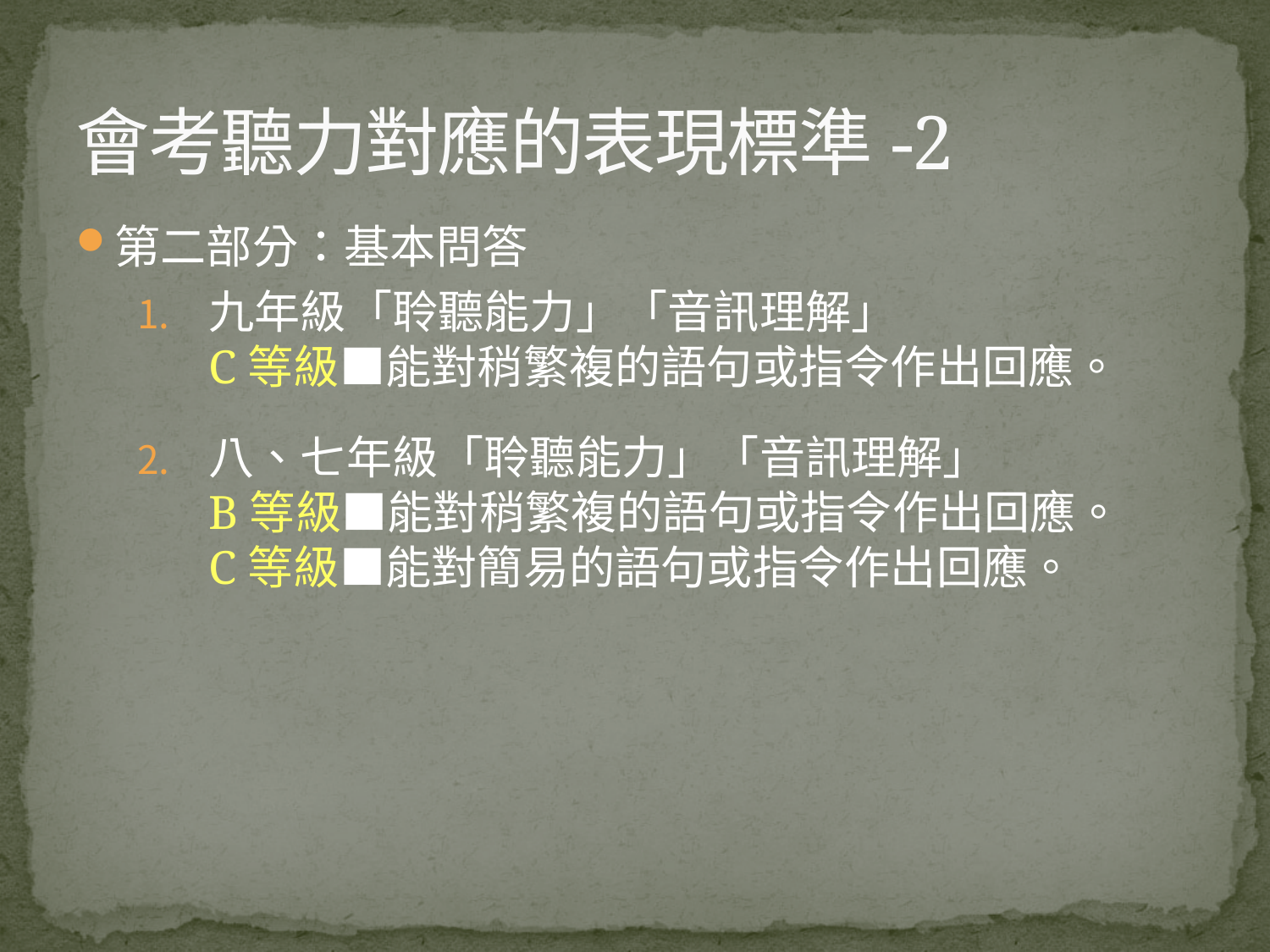

# 會考聽力對應的表現標準-2
第二部分：基本問答
九年級「聆聽能力」「音訊理解」
C等級■能對稍繁複的語句或指令作出回應。
八、七年級「聆聽能力」「音訊理解」
B等級■能對稍繁複的語句或指令作出回應。
C等級■能對簡易的語句或指令作出回應。